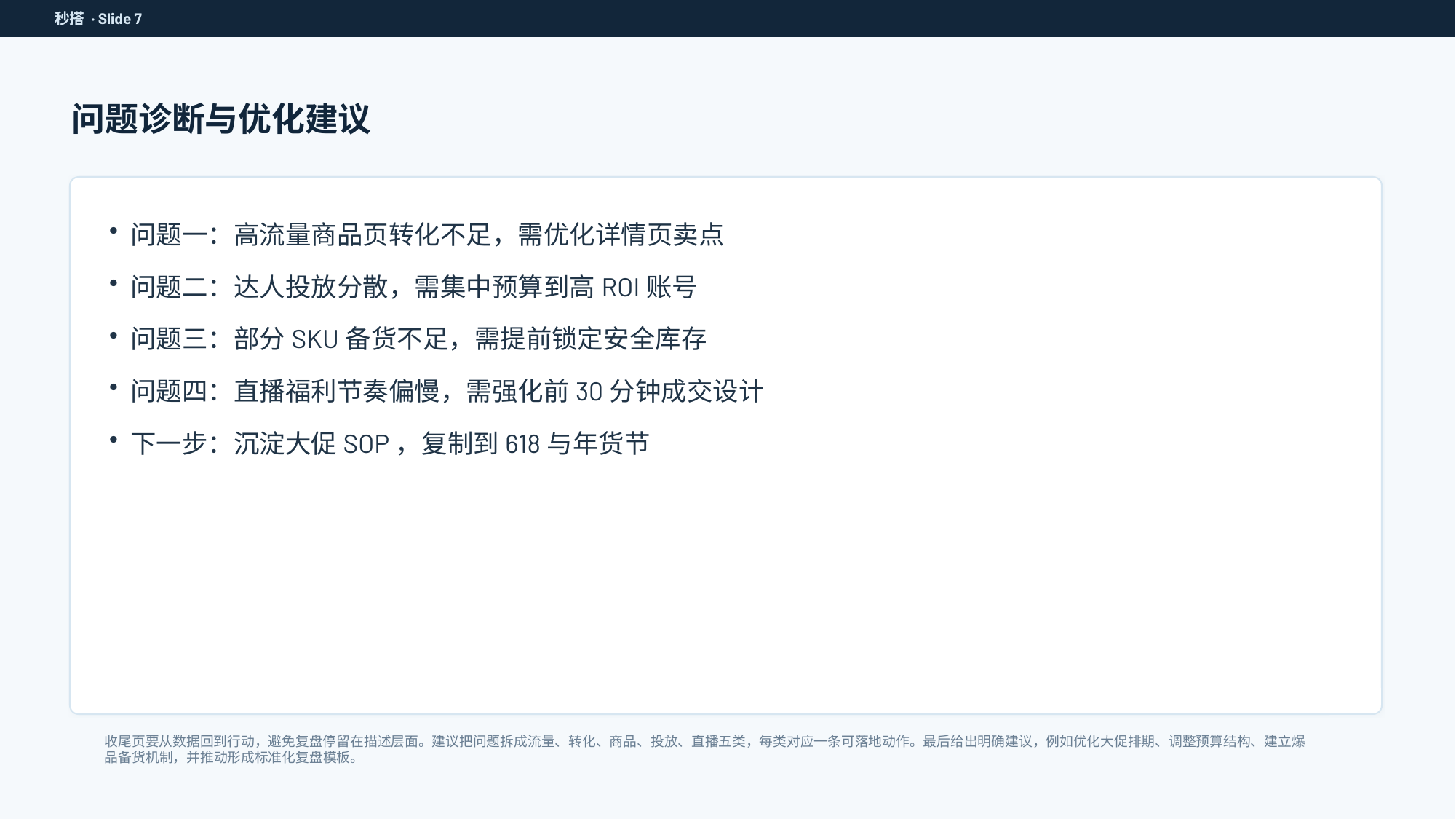

秒搭 · Slide 7
问题诊断与优化建议

问题一：高流量商品页转化不足，需优化详情页卖点
问题二：达人投放分散，需集中预算到高ROI账号
问题三：部分SKU备货不足，需提前锁定安全库存
问题四：直播福利节奏偏慢，需强化前30分钟成交设计
下一步：沉淀大促SOP，复制到618与年货节
收尾页要从数据回到行动，避免复盘停留在描述层面。建议把问题拆成流量、转化、商品、投放、直播五类，每类对应一条可落地动作。最后给出明确建议，例如优化大促排期、调整预算结构、建立爆品备货机制，并推动形成标准化复盘模板。